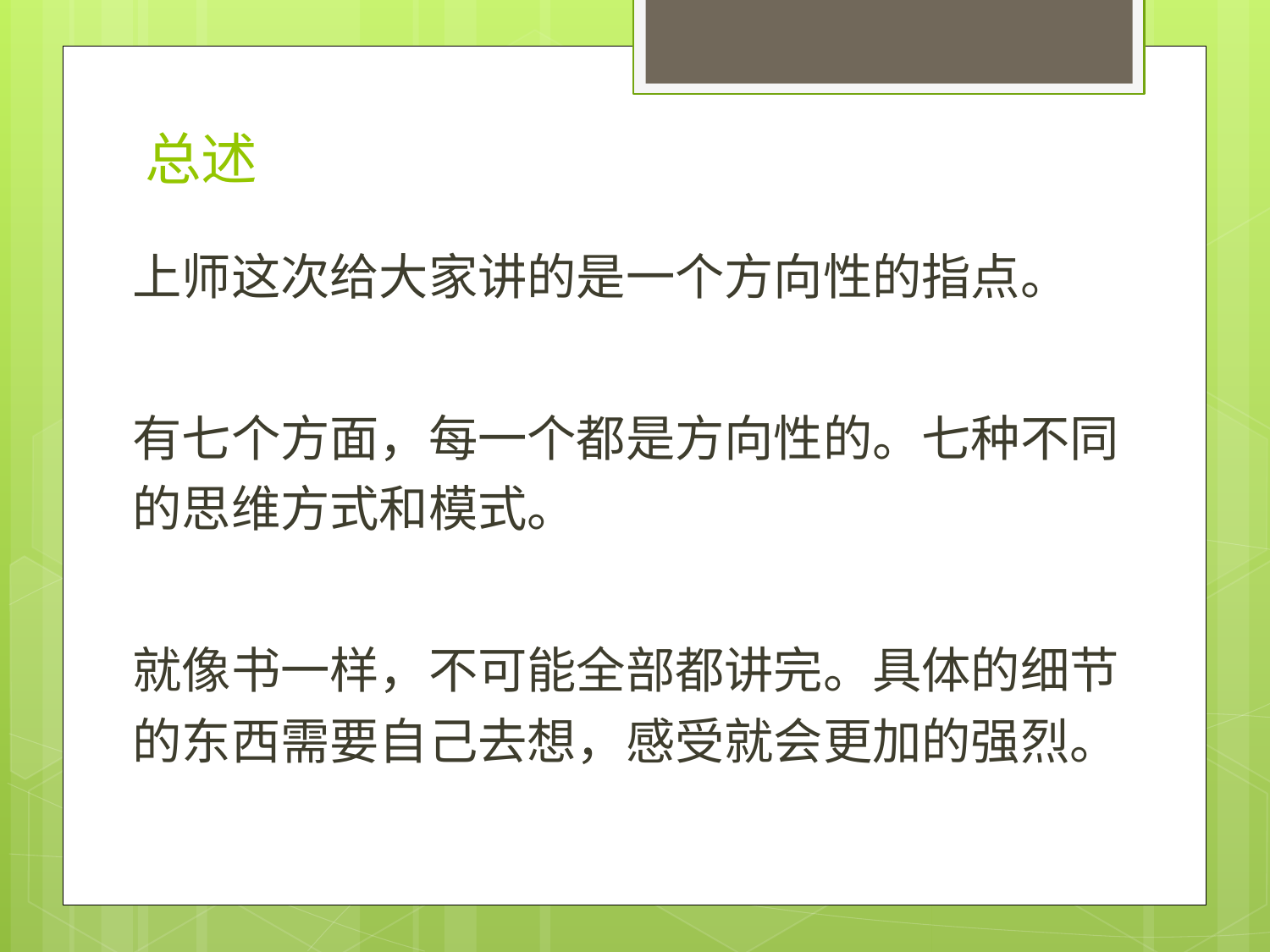

# 总述
上师这次给大家讲的是一个方向性的指点。

有七个方面，每一个都是方向性的。七种不同的思维方式和模式。

就像书一样，不可能全部都讲完。具体的细节的东西需要自己去想，感受就会更加的强烈。